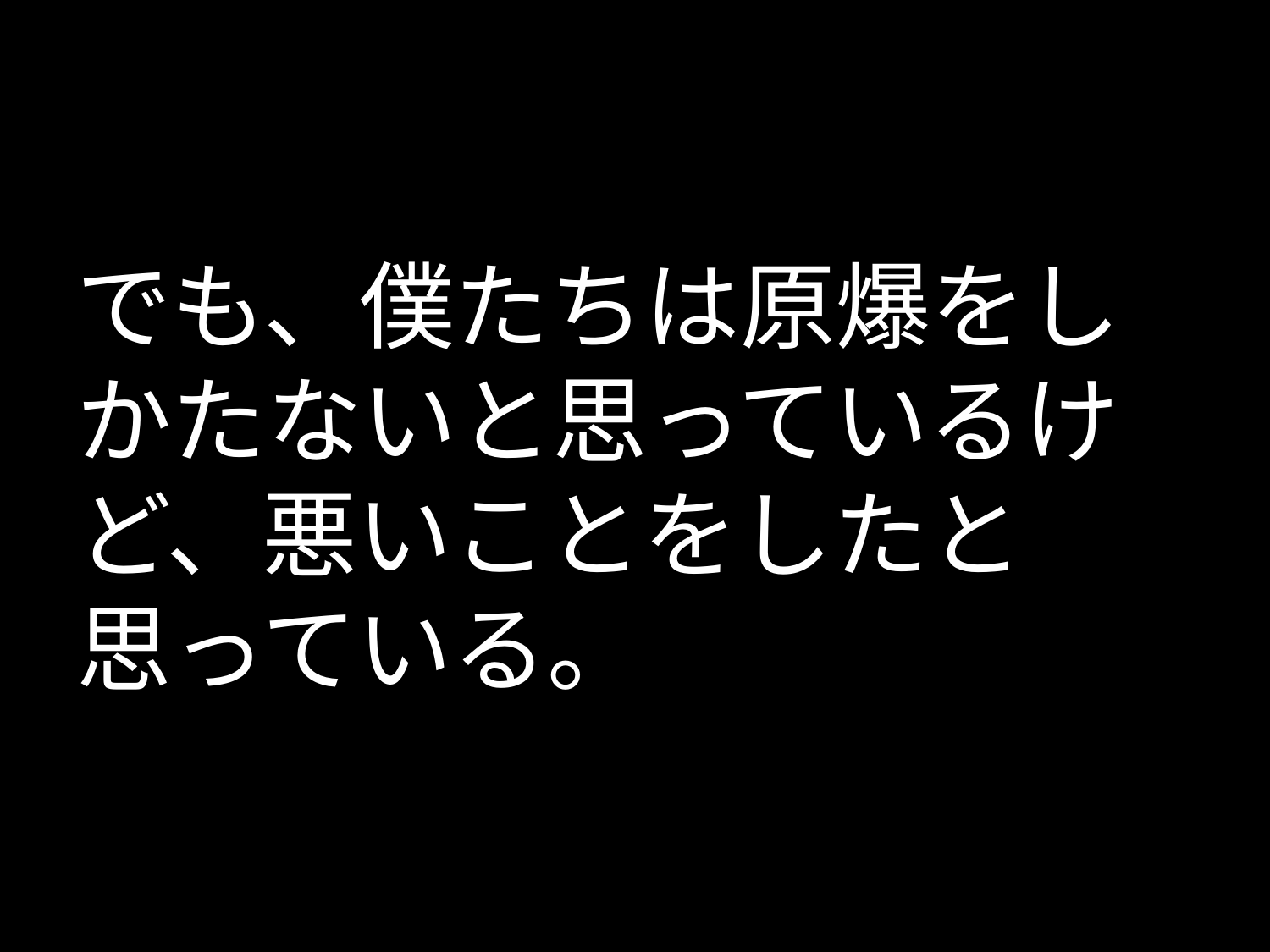

でも、僕たちは原爆をしかたないと思っているけど、悪いことをしたと思っている。